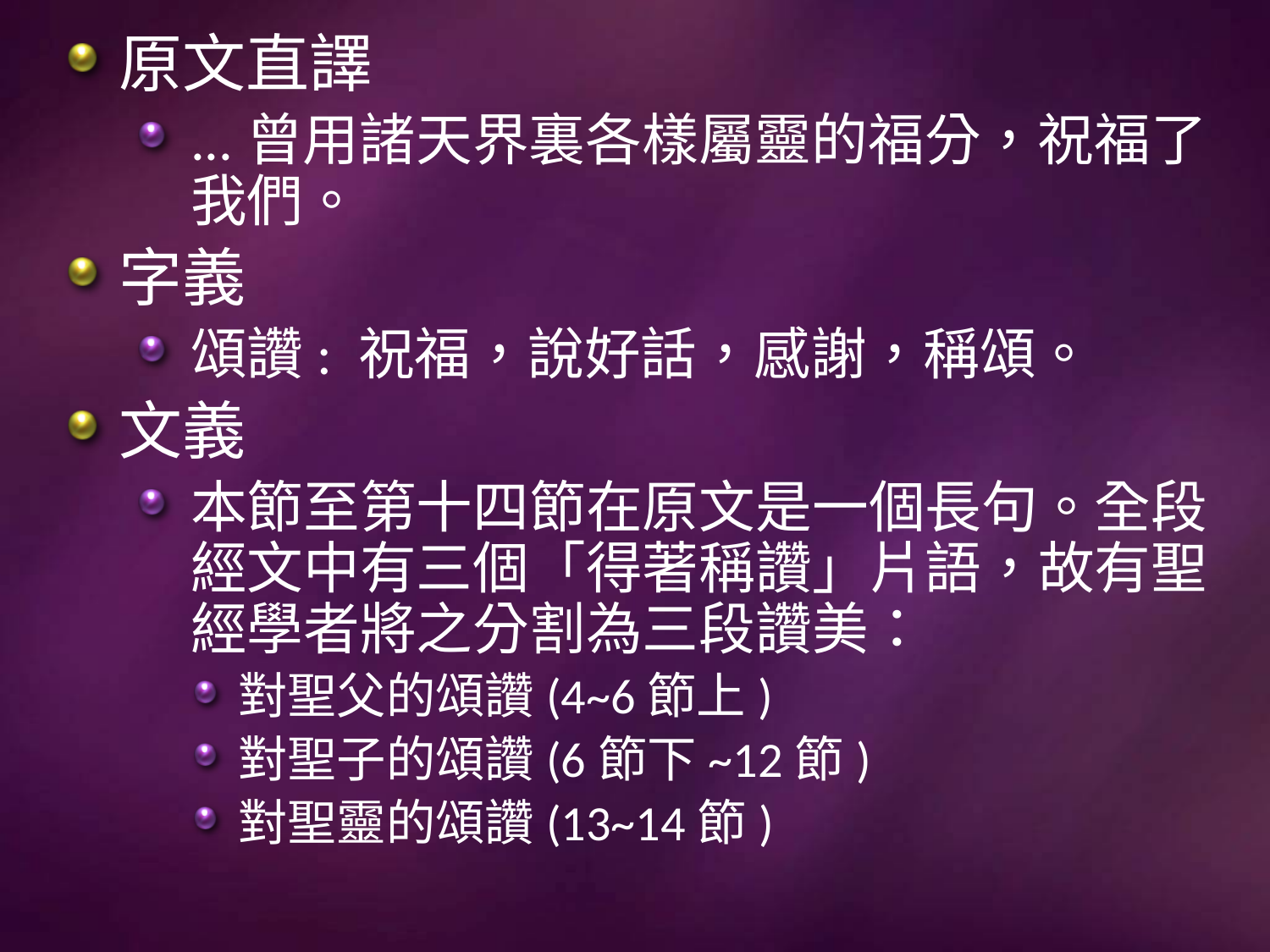

原文直譯
...曾用諸天界裏各樣屬靈的福分，祝福了我們。
字義
頌讚: 祝福，說好話，感謝，稱頌。
文義
本節至第十四節在原文是一個長句。全段經文中有三個「得著稱讚」片語，故有聖經學者將之分割為三段讚美：
對聖父的頌讚(4~6節上)
對聖子的頌讚(6節下~12節)
對聖靈的頌讚(13~14節)